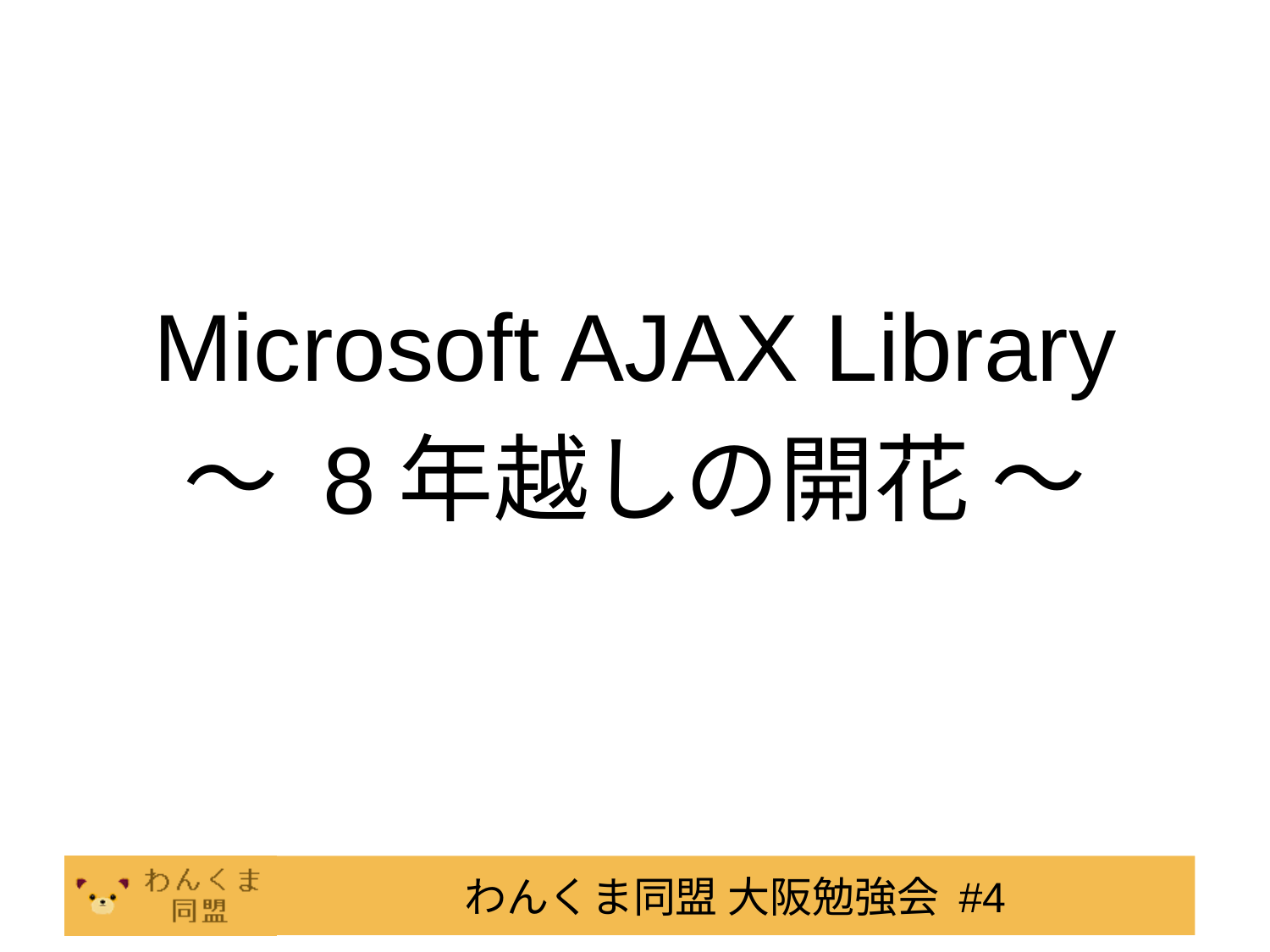

#

Microsoft AJAX Library
～ 8年越しの開花 ～